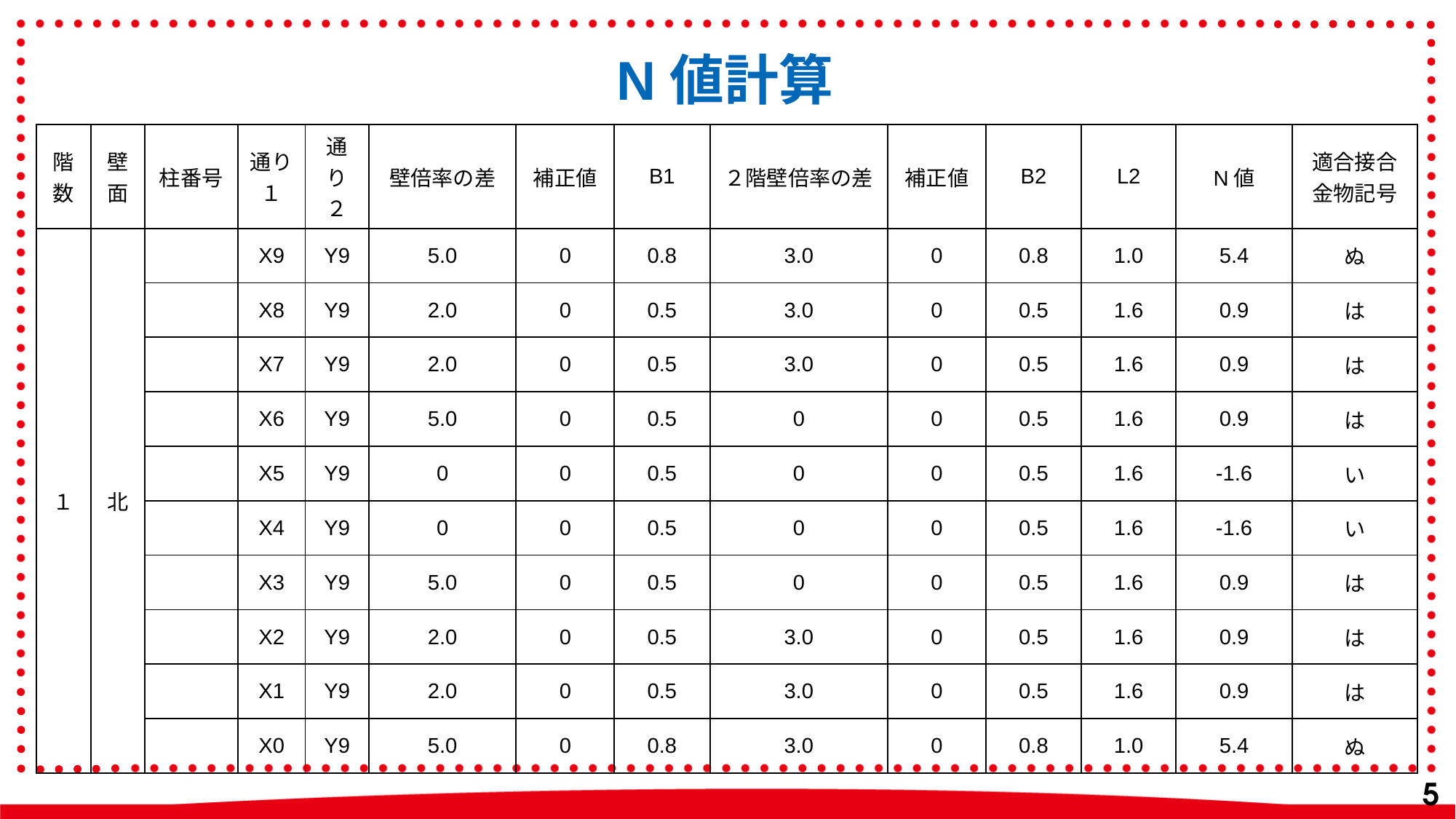

N値計算

| 階数 | 壁面 | 柱番号 | 通り１ | 通り２ | 壁倍率の差 | 補正値 | B1 | ２階壁倍率の差 | 補正値 | B2 | L2 | N値 | 適合接合金物記号 |
| --- | --- | --- | --- | --- | --- | --- | --- | --- | --- | --- | --- | --- | --- |
| １ | 北 |  | X9 | Y9 | 5.0 | 0 | 0.8 | 3.0 | 0 | 0.8 | 1.0 | 5.4 | ぬ |
|  |  |  | X8 | Y9 | 2.0 | 0 | 0.5 | 3.0 | 0 | 0.5 | 1.6 | 0.9 | は |
|  |  |  | X7 | Y9 | 2.0 | 0 | 0.5 | 3.0 | 0 | 0.5 | 1.6 | 0.9 | は |
|  |  |  | X6 | Y9 | 5.0 | 0 | 0.5 | 0 | 0 | 0.5 | 1.6 | 0.9 | は |
|  |  |  | X5 | Y9 | 0 | 0 | 0.5 | 0 | 0 | 0.5 | 1.6 | -1.6 | い |
|  |  |  | X4 | Y9 | 0 | 0 | 0.5 | 0 | 0 | 0.5 | 1.6 | -1.6 | い |
|  |  |  | X3 | Y9 | 5.0 | 0 | 0.5 | 0 | 0 | 0.5 | 1.6 | 0.9 | は |
|  |  |  | X2 | Y9 | 2.0 | 0 | 0.5 | 3.0 | 0 | 0.5 | 1.6 | 0.9 | は |
|  |  |  | X1 | Y9 | 2.0 | 0 | 0.5 | 3.0 | 0 | 0.5 | 1.6 | 0.9 | は |
|  |  |  | X0 | Y9 | 5.0 | 0 | 0.8 | 3.0 | 0 | 0.8 | 1.0 | 5.4 | ぬ |

52